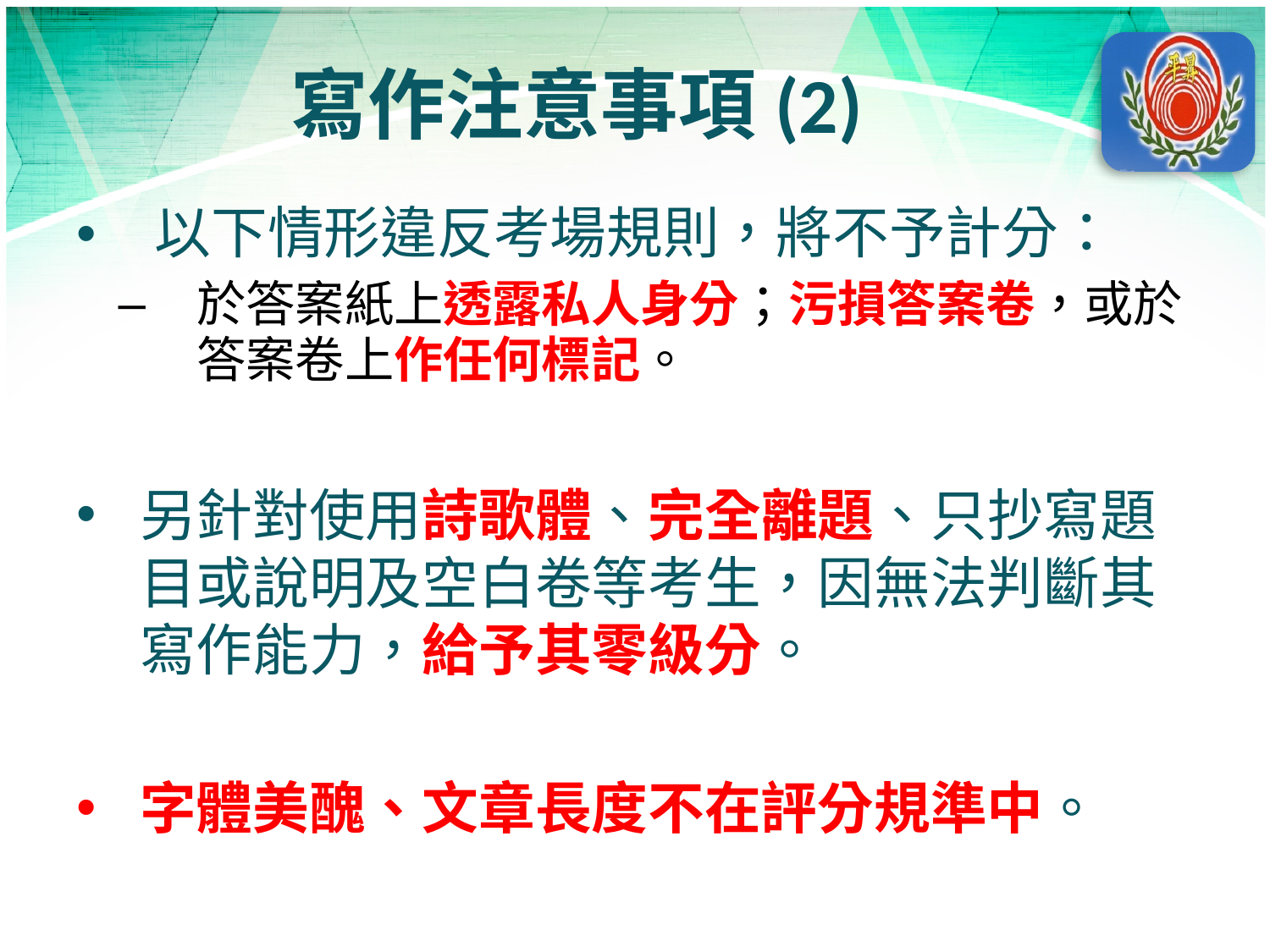

# 寫作注意事項(2)
以下情形違反考場規則，將不予計分：
於答案紙上透露私人身分；污損答案卷，或於答案卷上作任何標記。

另針對使用詩歌體、完全離題、只抄寫題目或說明及空白卷等考生，因無法判斷其寫作能力，給予其零級分。

字體美醜、文章長度不在評分規準中。